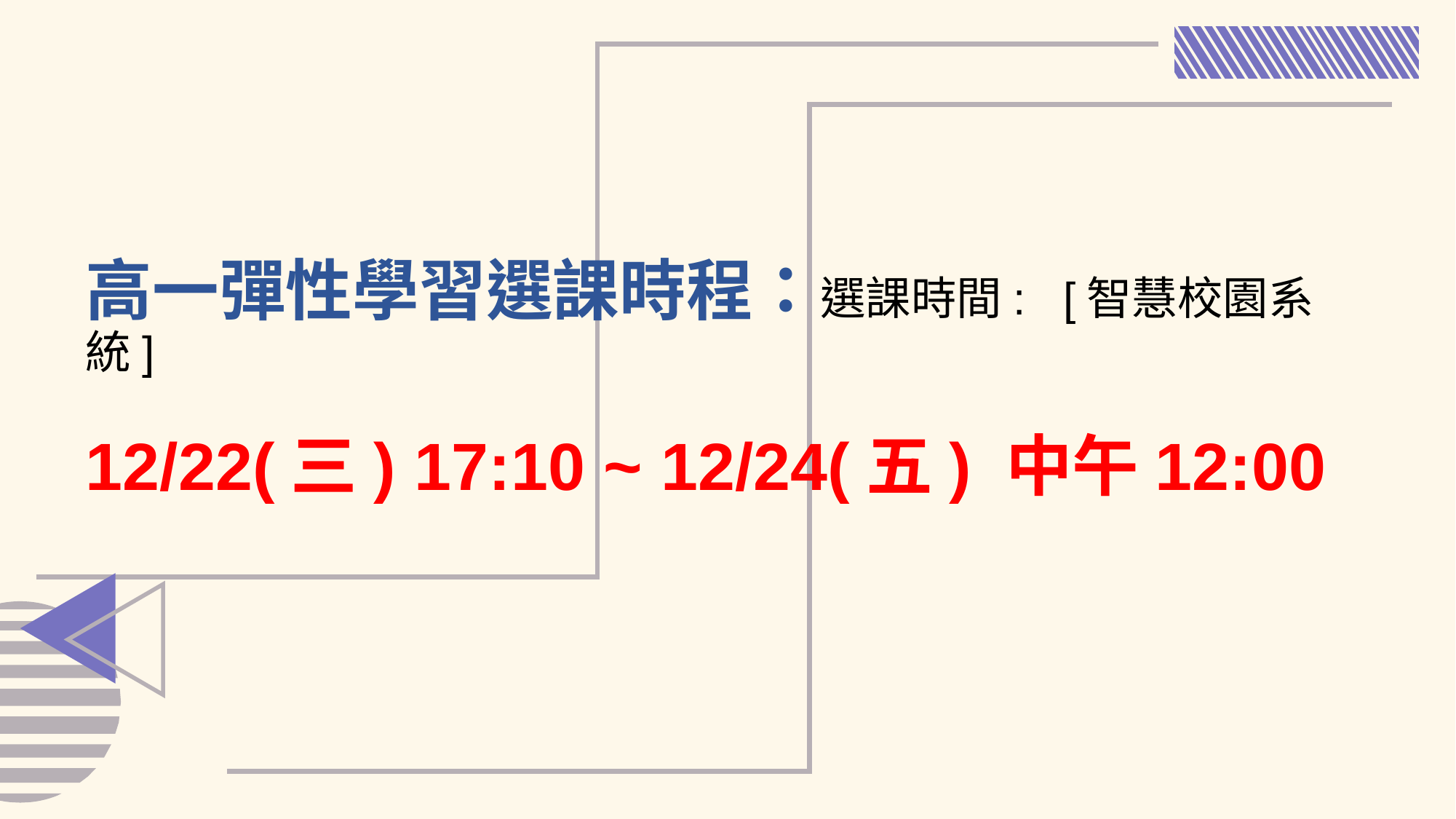

高一彈性學習選課時程：選課時間:   [智慧校園系統]
12/22(三) 17:10 ~ 12/24(五) 中午12:00